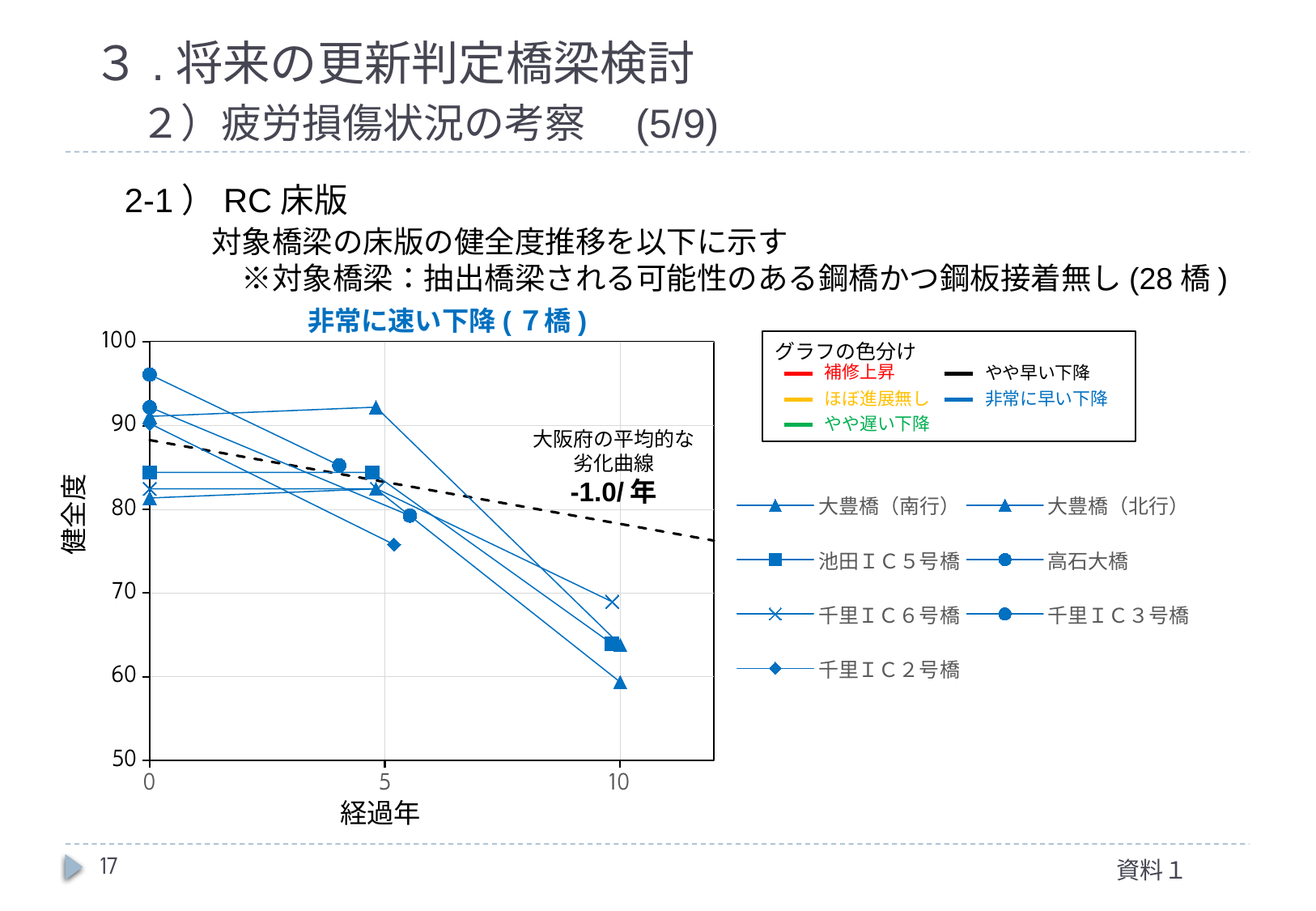

３.将来の更新判定橋梁検討
　２）疲労損傷状況の考察　(5/9)
2-1）RC床版
対象橋梁の床版の健全度推移を以下に示す
　※対象橋梁：抽出橋梁される可能性のある鋼橋かつ鋼板接着無し(28橋)
非常に速い下降(７橋)

### Chart

| Category | 大豊橋（南行） | 大豊橋（北行） | 池田ＩＣ５号橋 | 高石大橋 | 千里ＩＣ６号橋 | 千里ＩＣ３号橋 | 千里ＩＣ２号橋 |  |
|---|---|---|---|---|---|---|---|---|
グラフの色分け
補修上昇
やや早い下降
ほぼ進展無し
非常に早い下降
やや遅い下降
大阪府の平均的な劣化曲線
-1.0/年
健全度
経過年
17
資料１